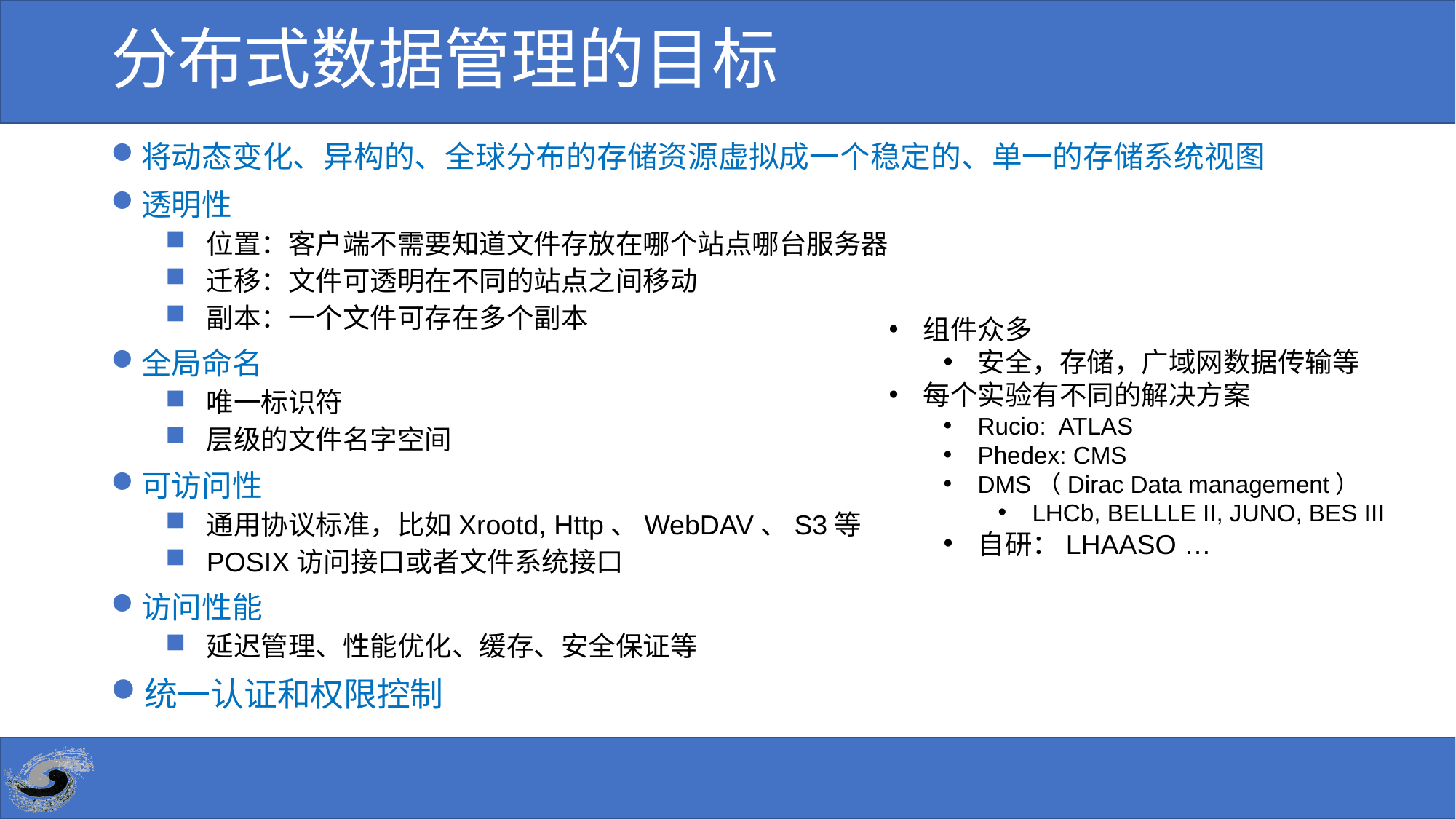

# 分布式数据管理的目标
将动态变化、异构的、全球分布的存储资源虚拟成一个稳定的、单一的存储系统视图
透明性
位置：客户端不需要知道文件存放在哪个站点哪台服务器
迁移：文件可透明在不同的站点之间移动
副本：一个文件可存在多个副本
全局命名
唯一标识符
层级的文件名字空间
可访问性
通用协议标准，比如Xrootd, Http、WebDAV、S3等
POSIX访问接口或者文件系统接口
访问性能
延迟管理、性能优化、缓存、安全保证等
统一认证和权限控制
组件众多
安全，存储，广域网数据传输等
每个实验有不同的解决方案
Rucio:  ATLAS
Phedex: CMS
DMS（Dirac Data management）
LHCb, BELLLE II, JUNO, BES III
自研：LHAASO …